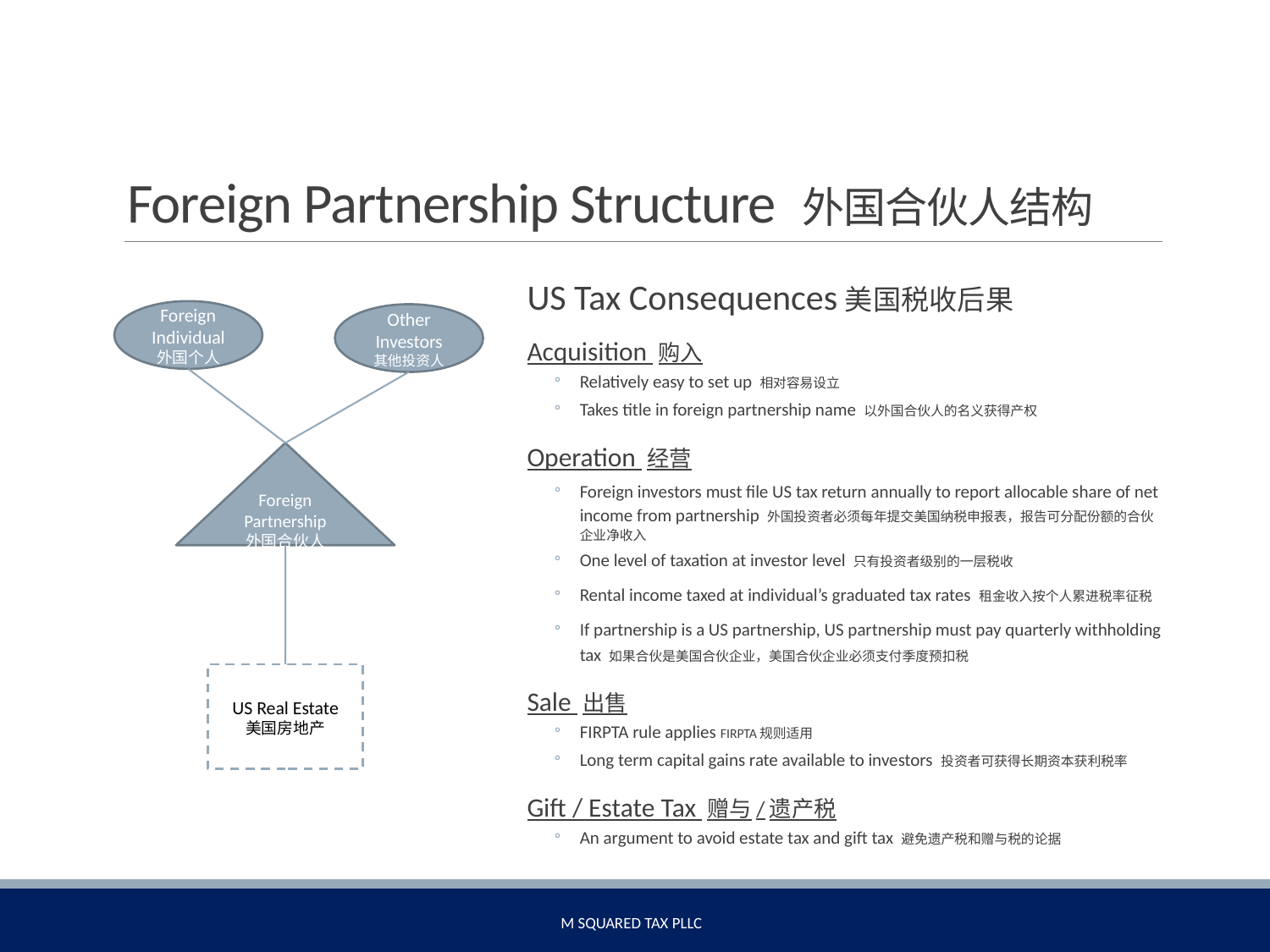

# Foreign Partnership Structure 外国合伙人结构
US Tax Consequences美国税收后果
Acquisition 购入
Relatively easy to set up 相对容易设立
Takes title in foreign partnership name 以外国合伙人的名义获得产权
Operation 经营
Foreign investors must file US tax return annually to report allocable share of net income from partnership 外国投资者必须每年提交美国纳税申报表，报告可分配份额的合伙企业净收入
One level of taxation at investor level 只有投资者级别的一层税收
Rental income taxed at individual’s graduated tax rates 租金收入按个人累进税率征税
If partnership is a US partnership, US partnership must pay quarterly withholding tax 如果合伙是美国合伙企业，美国合伙企业必须支付季度预扣税
Sale 出售
FIRPTA rule applies FIRPTA规则适用
Long term capital gains rate available to investors 投资者可获得长期资本获利税率
Gift / Estate Tax 赠与/遗产税
An argument to avoid estate tax and gift tax 避免遗产税和赠与税的论据

Foreign Individual
外国个人
Other Investors
其他投资人
Foreign Partnership
外国合伙人
US Real Estate
美国房地产
M Squared Tax PLLC